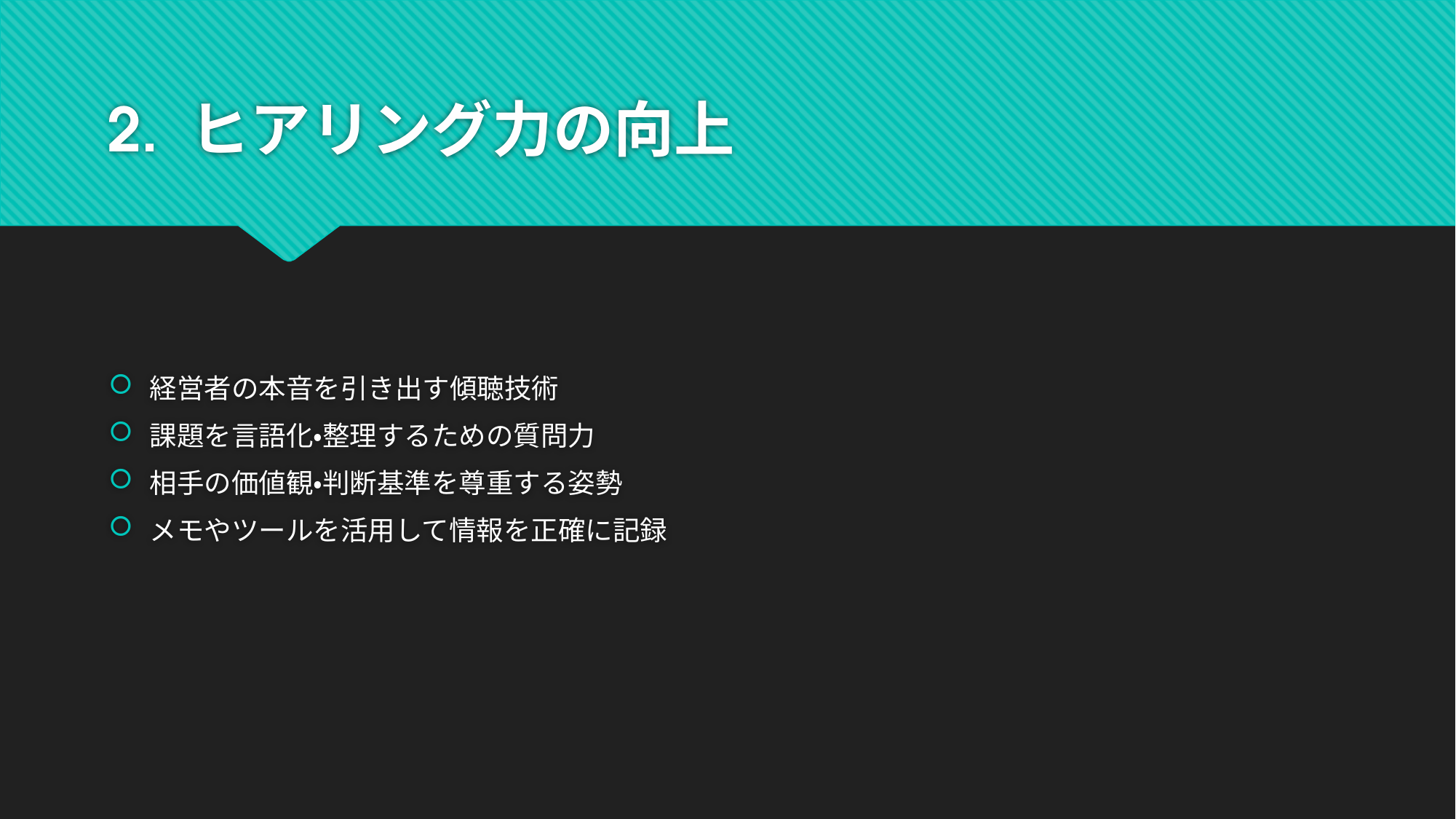

# 2. ヒアリング力の向上
経営者の本音を引き出す傾聴技術
課題を言語化・整理するための質問力
相手の価値観・判断基準を尊重する姿勢
メモやツールを活用して情報を正確に記録